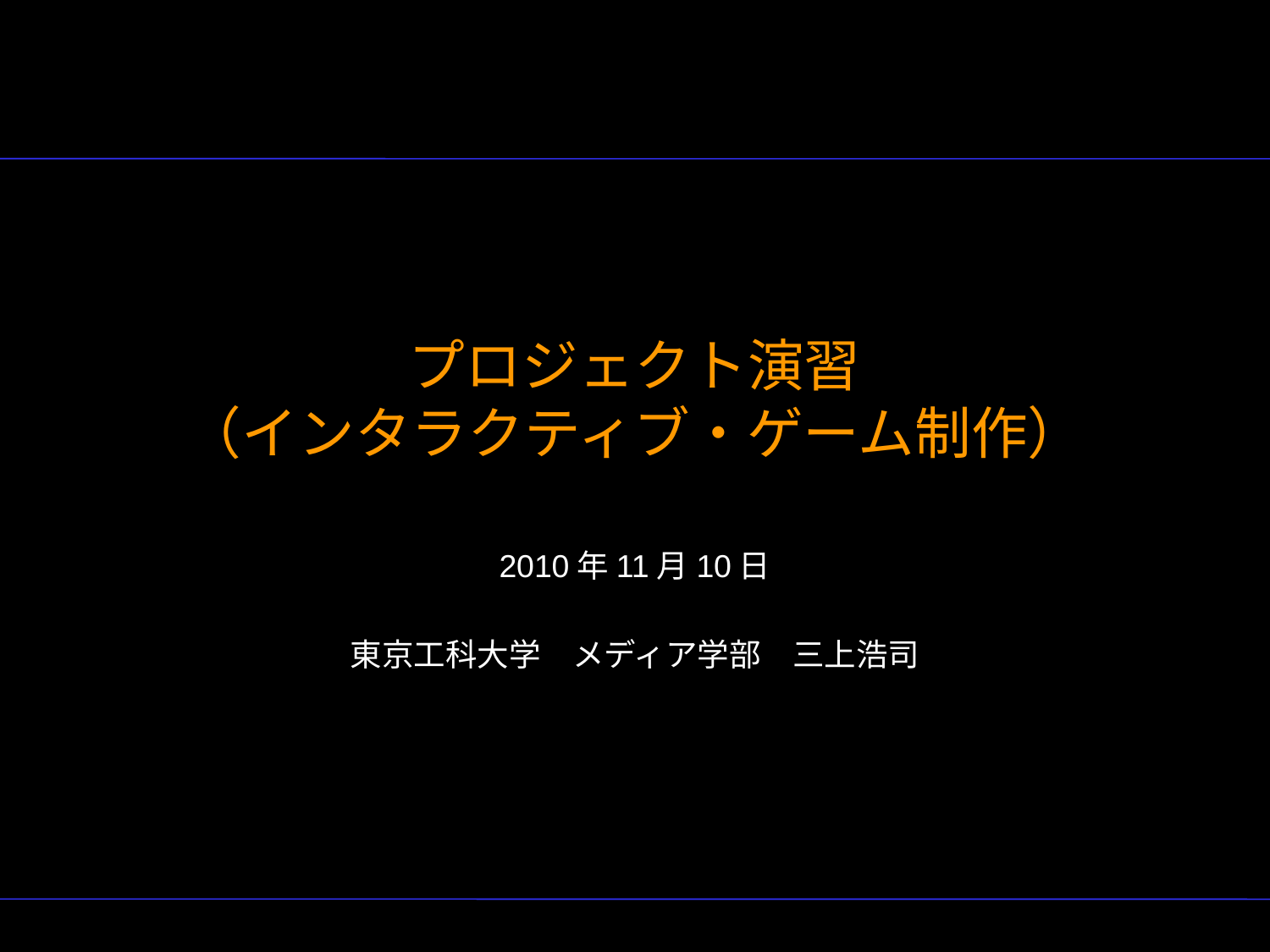

# プロジェクト演習 （インタラクティブ・ゲーム制作）
2010年11月10日

東京工科大学　メディア学部　三上浩司